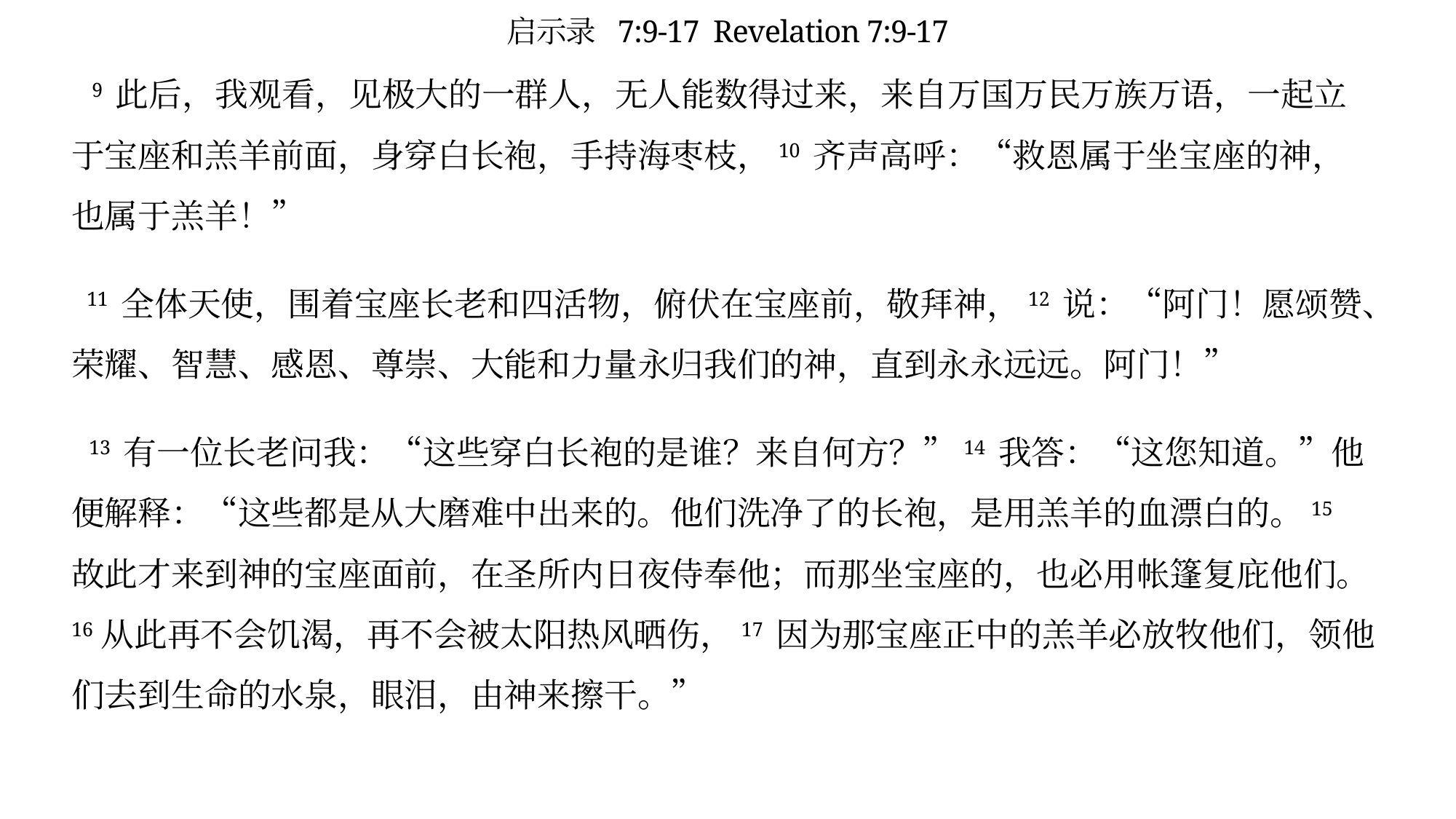

# 启示录  7:9-17  Revelation 7:9-17
    9 此后，我观看，见极大的一群人，无人能数得过来，来自万国万民万族万语，一起立于宝座和羔羊前面，身穿白长袍，手持海枣枝，10 齐声高呼：“救恩属于坐宝座的神，也属于羔羊！”
   11 全体天使，围着宝座长老和四活物，俯伏在宝座前，敬拜神，12 说：“阿门！愿颂赞、荣耀、智慧、感恩、尊崇、大能和力量永归我们的神，直到永永远远。阿门！”
  13 有一位长老问我：“这些穿白长袍的是谁？来自何方？”14 我答：“这您知道。”他便解释：“这些都是从大磨难中出来的。他们洗净了的长袍，是用羔羊的血漂白的。15 故此才来到神的宝座面前，在圣所内日夜侍奉他；而那坐宝座的，也必用帐篷复庇他们。16从此再不会饥渴，再不会被太阳热风晒伤，17 因为那宝座正中的羔羊必放牧他们，领他们去到生命的水泉，眼泪，由神来擦干。”